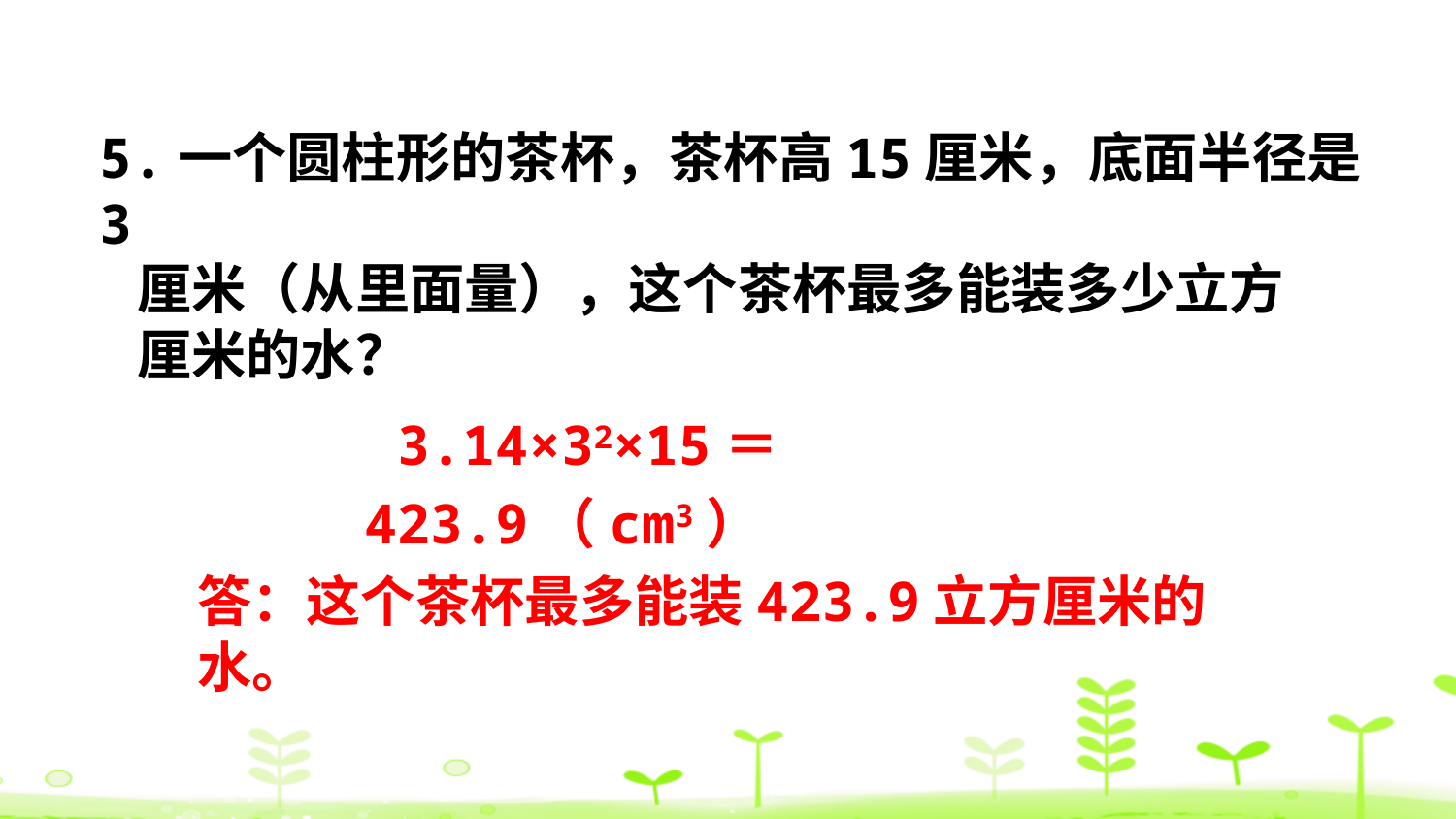

5.一个圆柱形的茶杯，茶杯高15厘米，底面半径是3
  厘米（从里面量），这个茶杯最多能装多少立方
  厘米的水？
 3.14×32×15＝423.9（cm3）
答：这个茶杯最多能装423.9立方厘米的水。